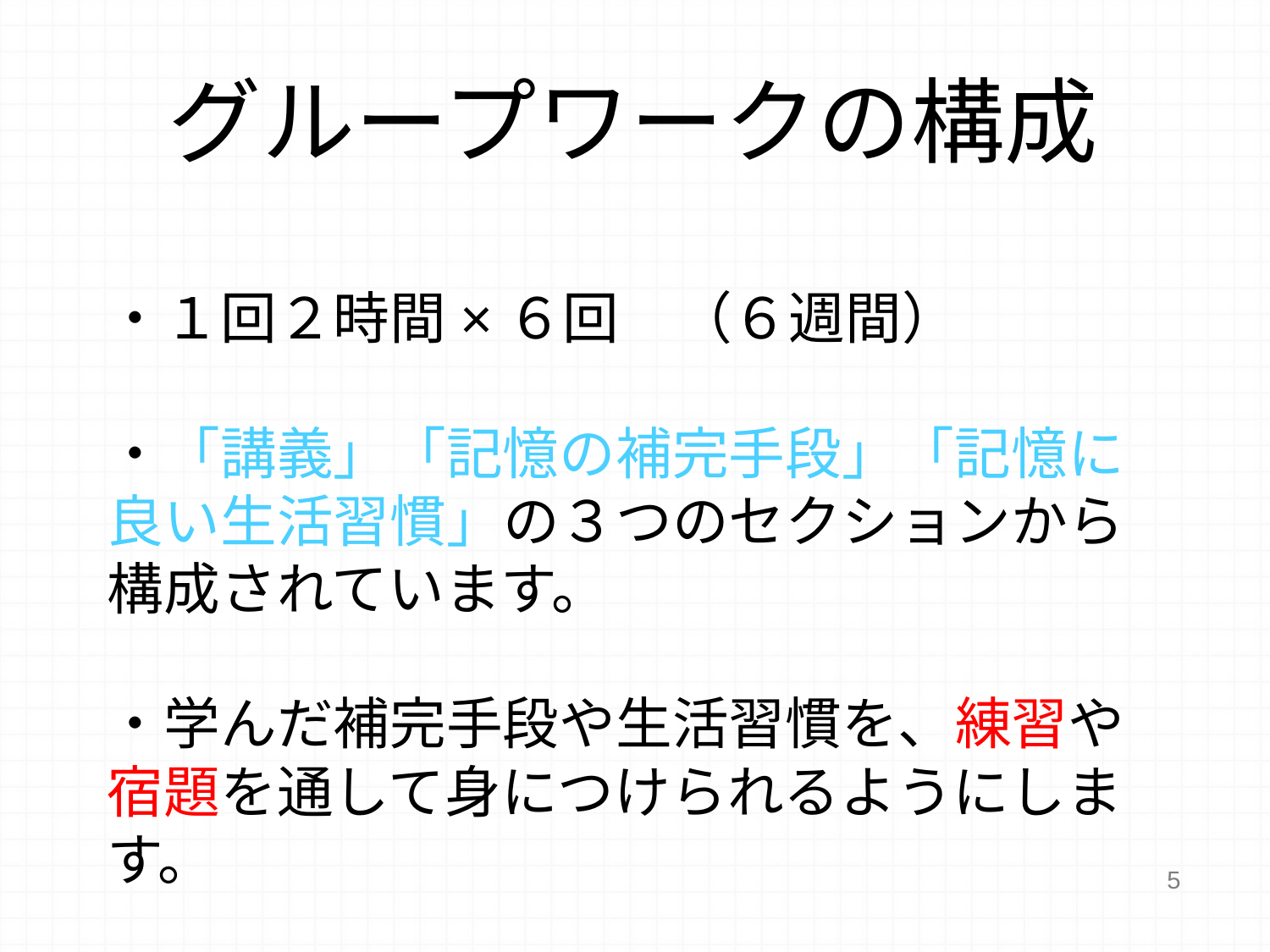

# グループワークの構成

・１回２時間×６回　（６週間）

・「講義」「記憶の補完手段」「記憶に良い生活習慣」の３つのセクションから構成されています。

・学んだ補完手段や生活習慣を、練習や宿題を通して身につけられるようにします。
5